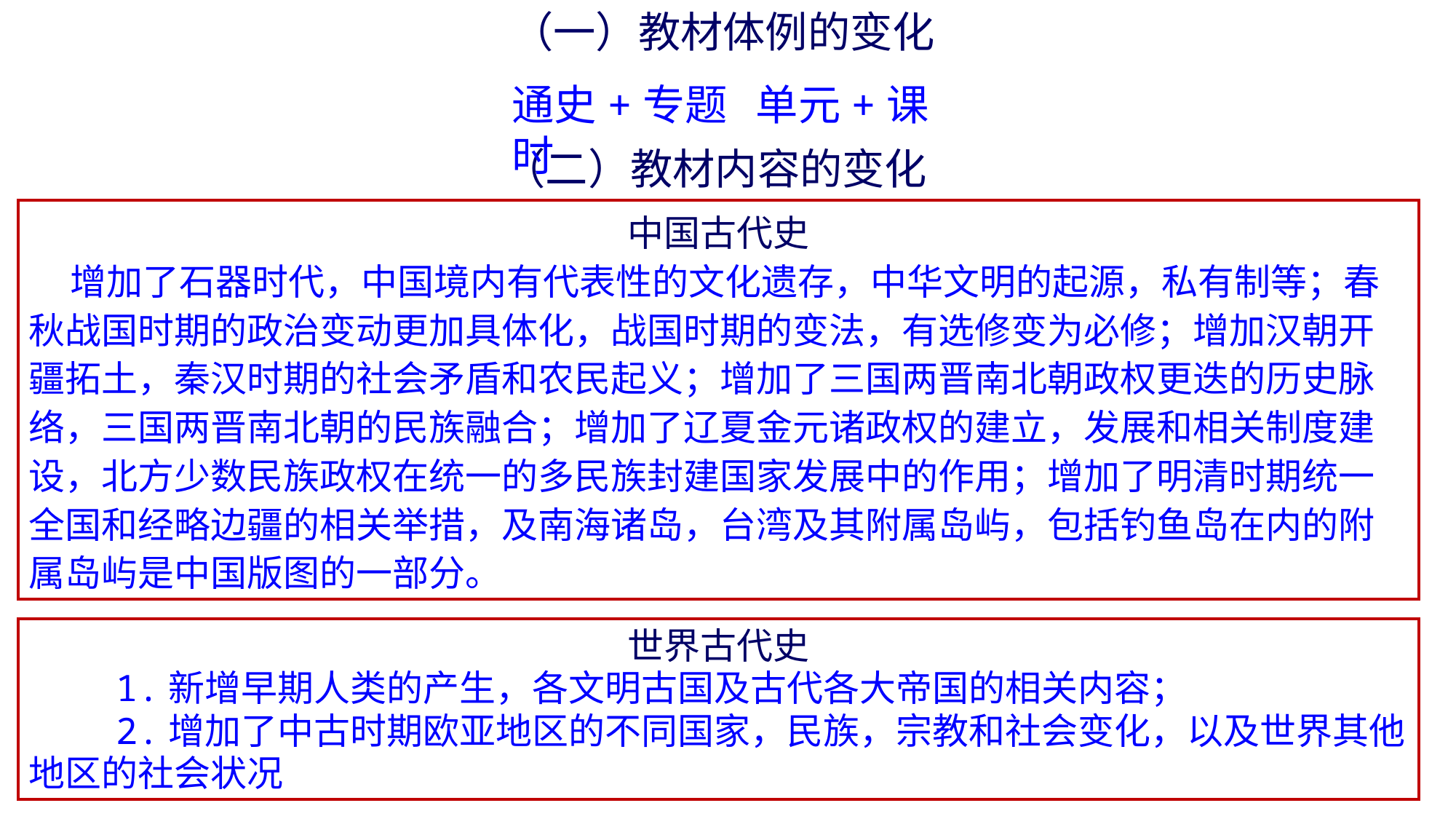

（一）教材体例的变化
通史+专题   单元+课时
 （二）教材内容的变化
中国古代史
    增加了石器时代，中国境内有代表性的文化遗存，中华文明的起源，私有制等；春秋战国时期的政治变动更加具体化，战国时期的变法，有选修变为必修；增加汉朝开疆拓土，秦汉时期的社会矛盾和农民起义；增加了三国两晋南北朝政权更迭的历史脉络，三国两晋南北朝的民族融合；增加了辽夏金元诸政权的建立，发展和相关制度建设，北方少数民族政权在统一的多民族封建国家发展中的作用；增加了明清时期统一全国和经略边疆的相关举措，及南海诸岛，台湾及其附属岛屿，包括钓鱼岛在内的附属岛屿是中国版图的一部分。
世界古代史
    1.新增早期人类的产生，各文明古国及古代各大帝国的相关内容；
    2.增加了中古时期欧亚地区的不同国家，民族，宗教和社会变化，以及世界其他地区的社会状况